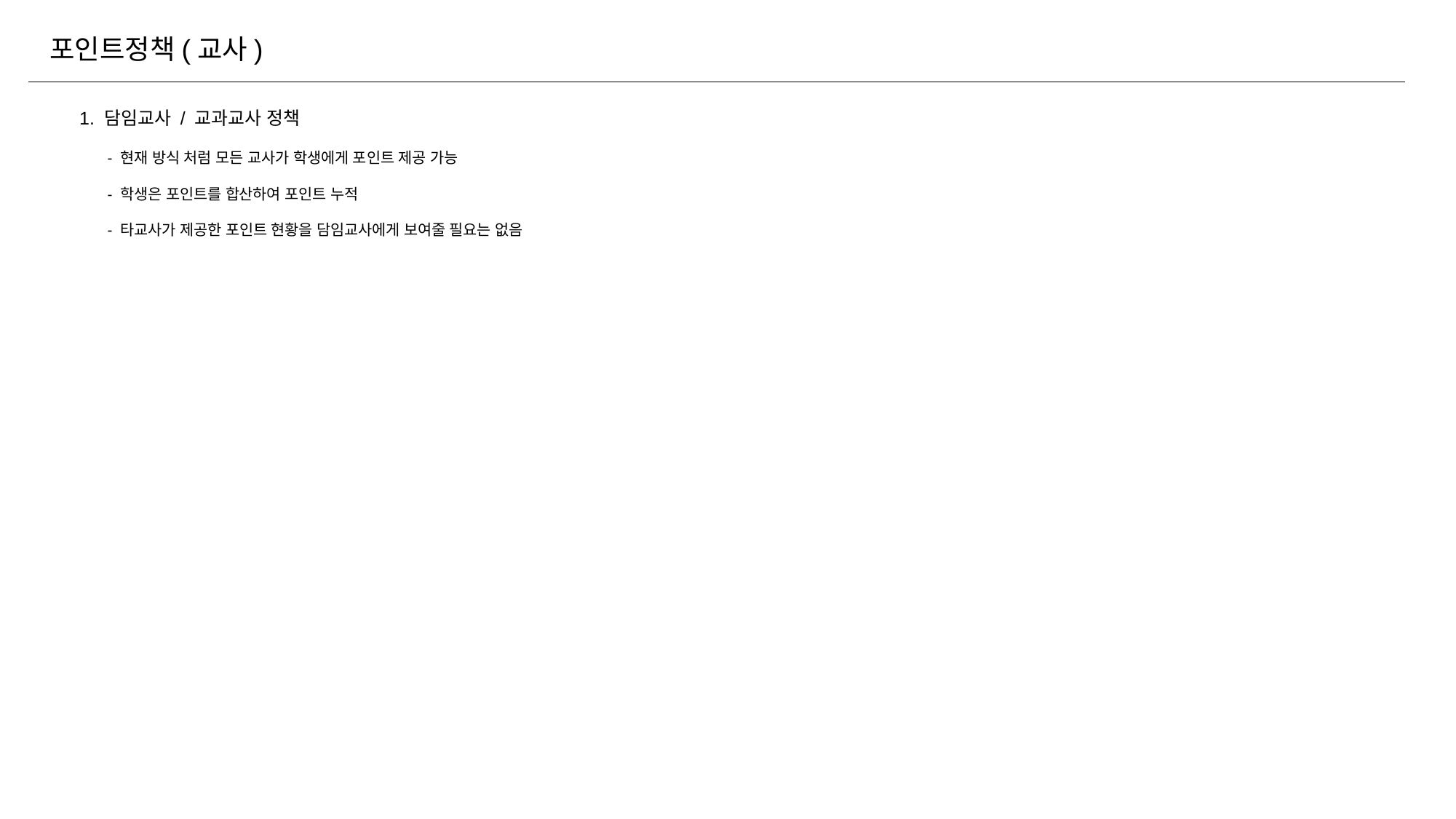

포인트정책(교사)
1. 담임교사 / 교과교사 정책
  - 현재 방식 처럼 모든 교사가 학생에게 포인트 제공 가능
  - 학생은 포인트를 합산하여 포인트 누적
  - 타교사가 제공한 포인트 현황을 담임교사에게 보여줄 필요는 없음